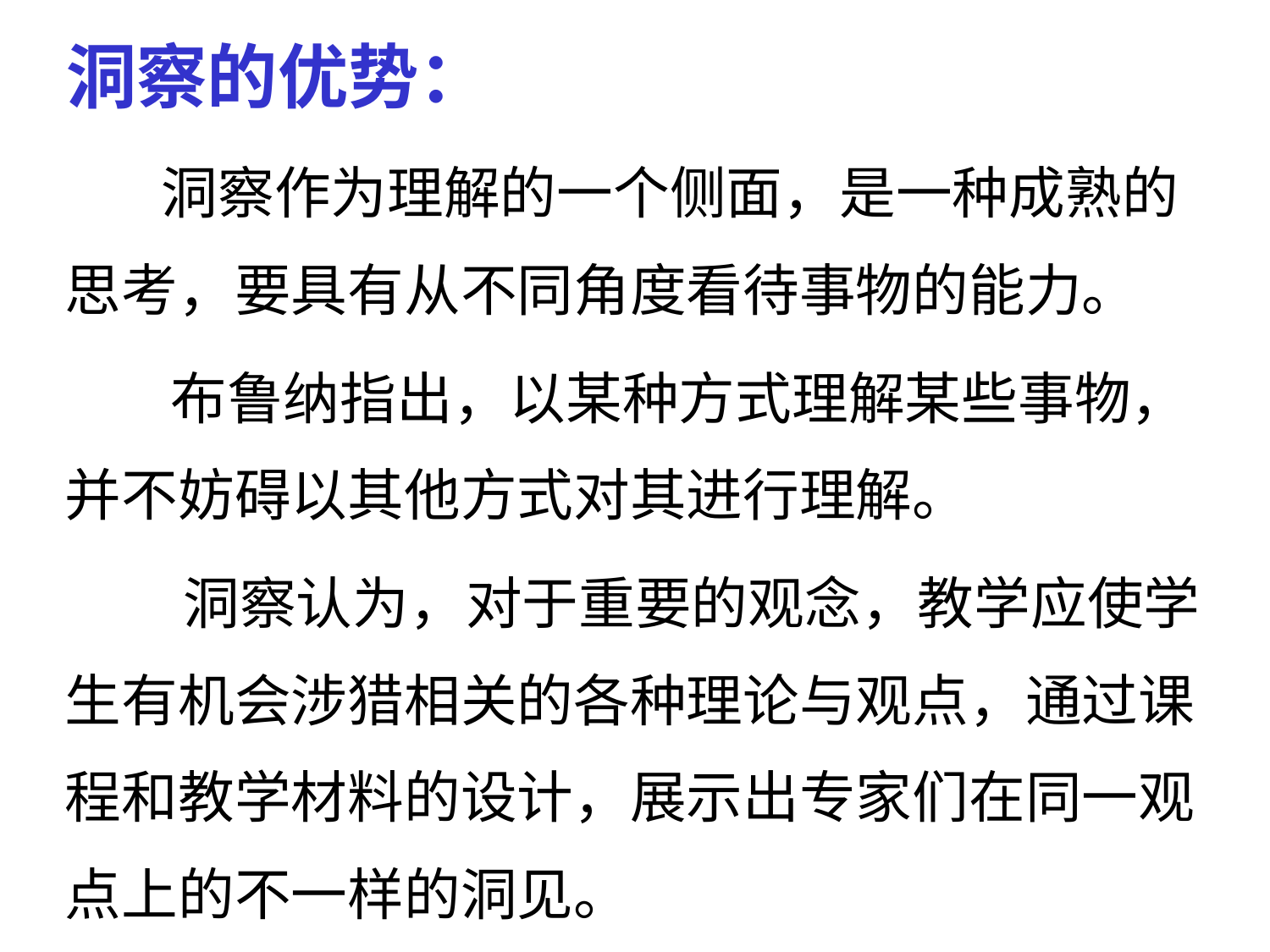

洞察的优势：
            洞察作为理解的一个侧面，是一种成熟的思考，要具有从不同角度看待事物的能力。
           布鲁纳指出，以某种方式理解某些事物，并不妨碍以其他方式对其进行理解。
            洞察认为，对于重要的观念，教学应使学生有机会涉猎相关的各种理论与观点，通过课程和教学材料的设计，展示出专家们在同一观点上的不一样的洞见。